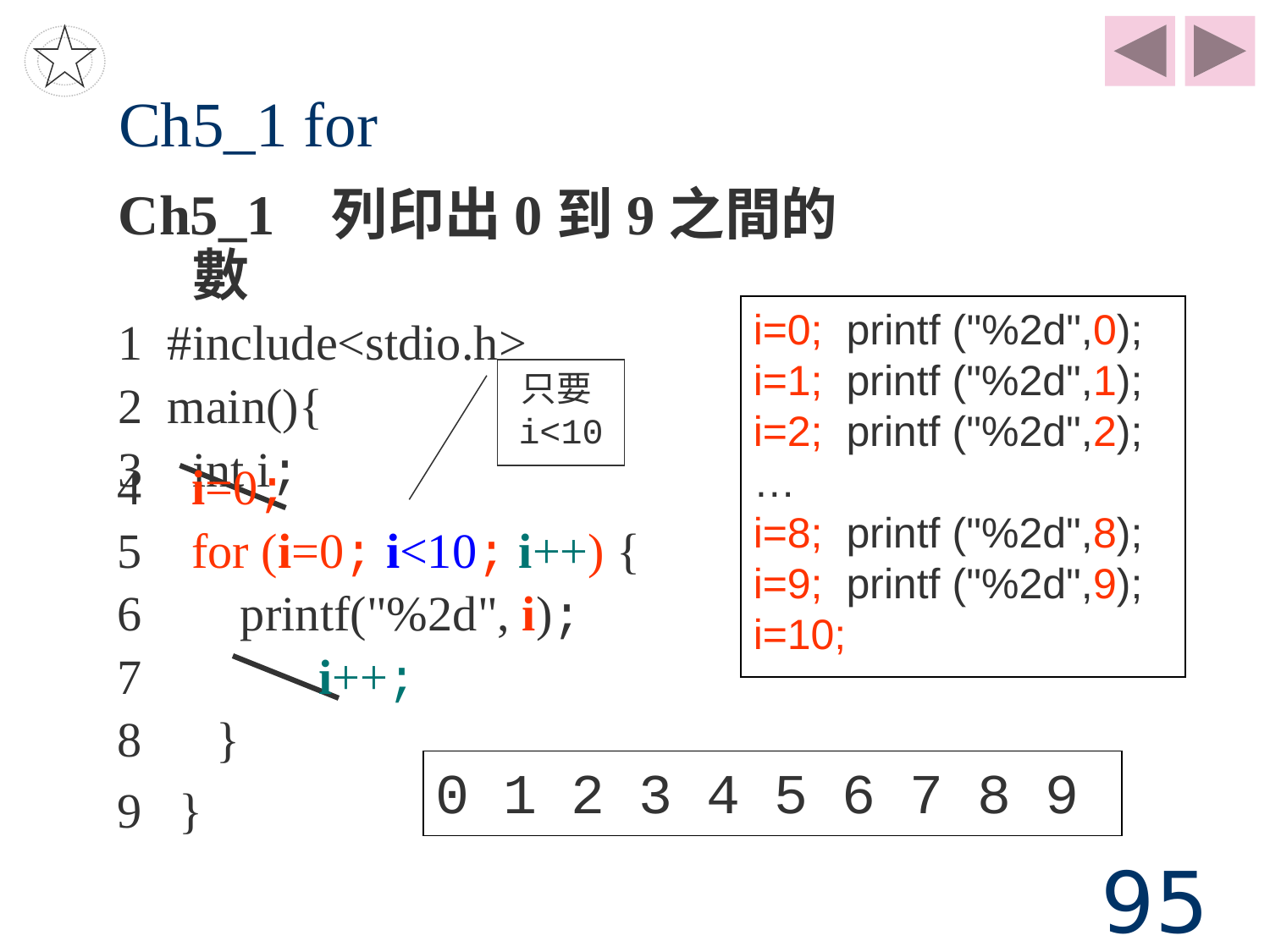

# Ch5_1 for
Ch5_1   列印出0到9之間的數
1  #include<stdio.h>
2  main(){
3    int i;
i=0;  printf ("%2d",0);
i=1;  printf ("%2d",1);
i=2;  printf ("%2d",2);
…
i=8;  printf ("%2d",8);
i=9;  printf ("%2d",9);
i=10;
只要i<10
4	i=0;
5    for (i=0; i<10; i++) {
6        printf("%2d", i);
7		i++;
8      }
9   }

0 1 2 3 4 5 6 7 8 9
95